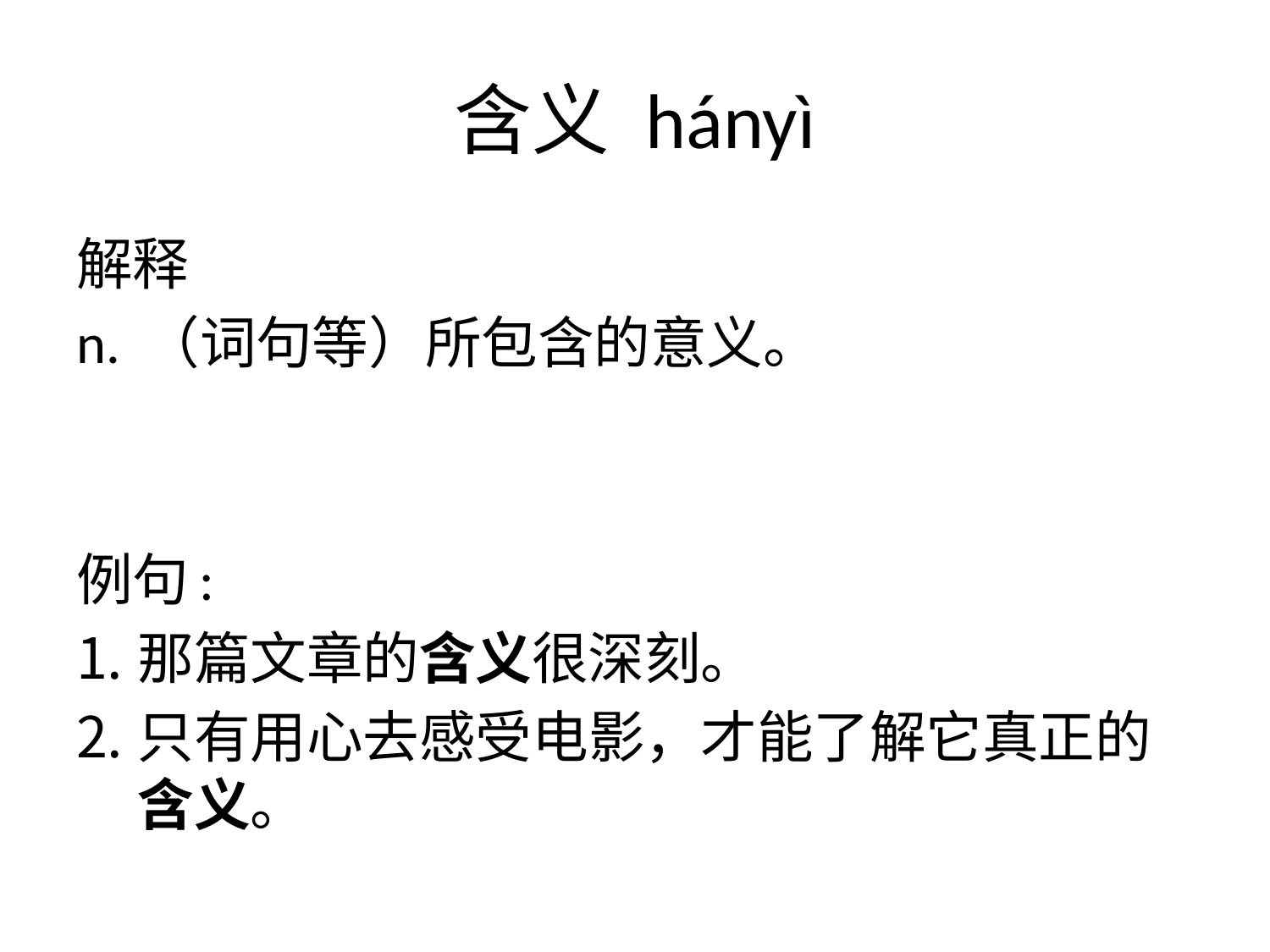

# 含义 hányì
解释
n. （词句等）所包含的意义。

例句:
那篇文章的含义很深刻。
只有用心去感受电影，才能了解它真正的含义。